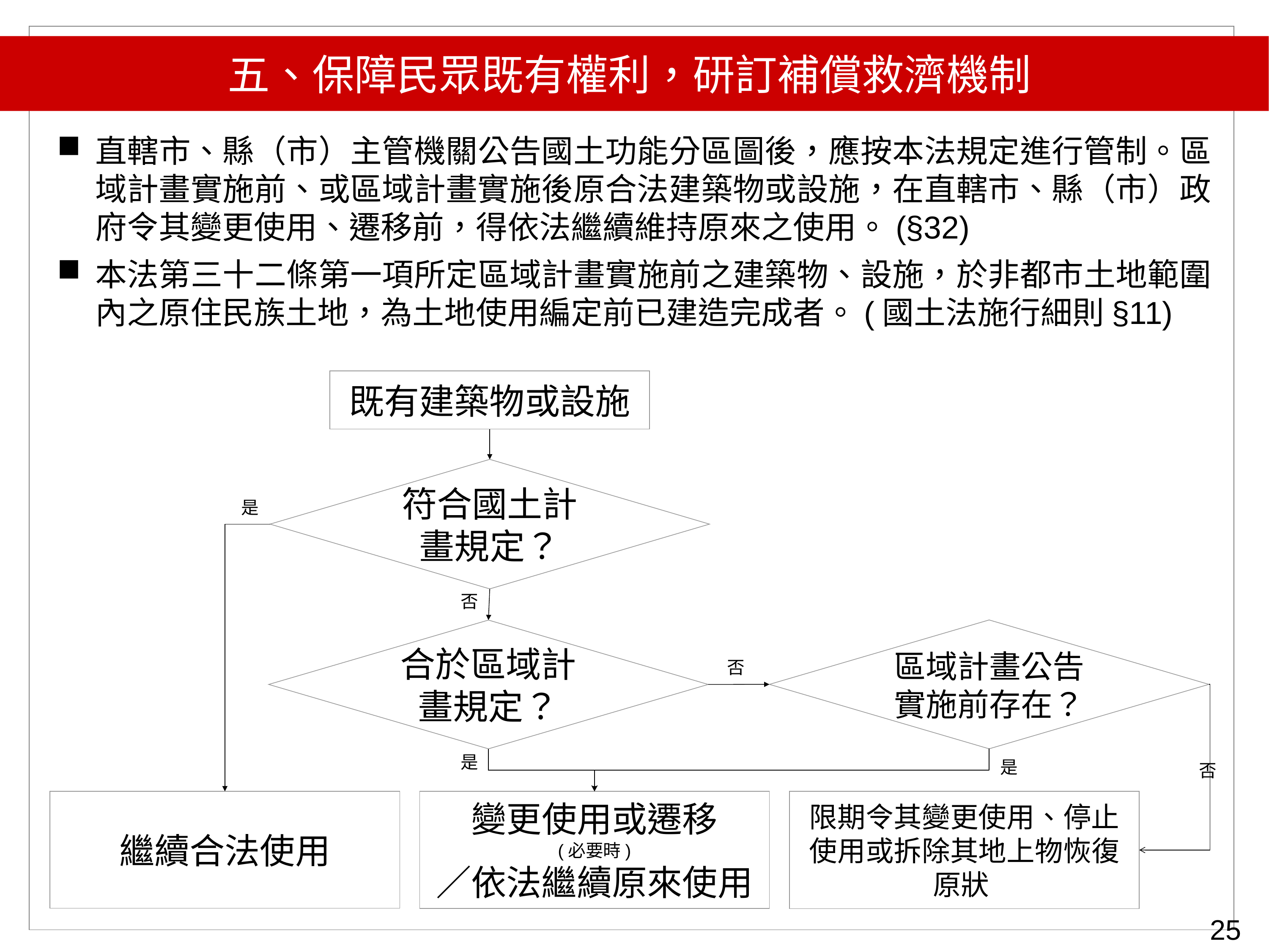

五、保障民眾既有權利，研訂補償救濟機制
直轄市、縣（市）主管機關公告國土功能分區圖後，應按本法規定進行管制。區域計畫實施前、或區域計畫實施後原合法建築物或設施，在直轄市、縣（市）政府令其變更使用、遷移前，得依法繼續維持原來之使用。(§32)
本法第三十二條第一項所定區域計畫實施前之建築物、設施，於非都市土地範圍內之原住民族土地，為土地使用編定前已建造完成者。(國土法施行細則§11)
既有建築物或設施
符合國土計畫規定？
是
否
區域計畫公告實施前存在？
合於區域計畫規定？
否
是
是
否

繼續合法使用
變更使用或遷移
(必要時)
／依法繼續原來使用
限期令其變更使用、停止使用或拆除其地上物恢復原狀
25